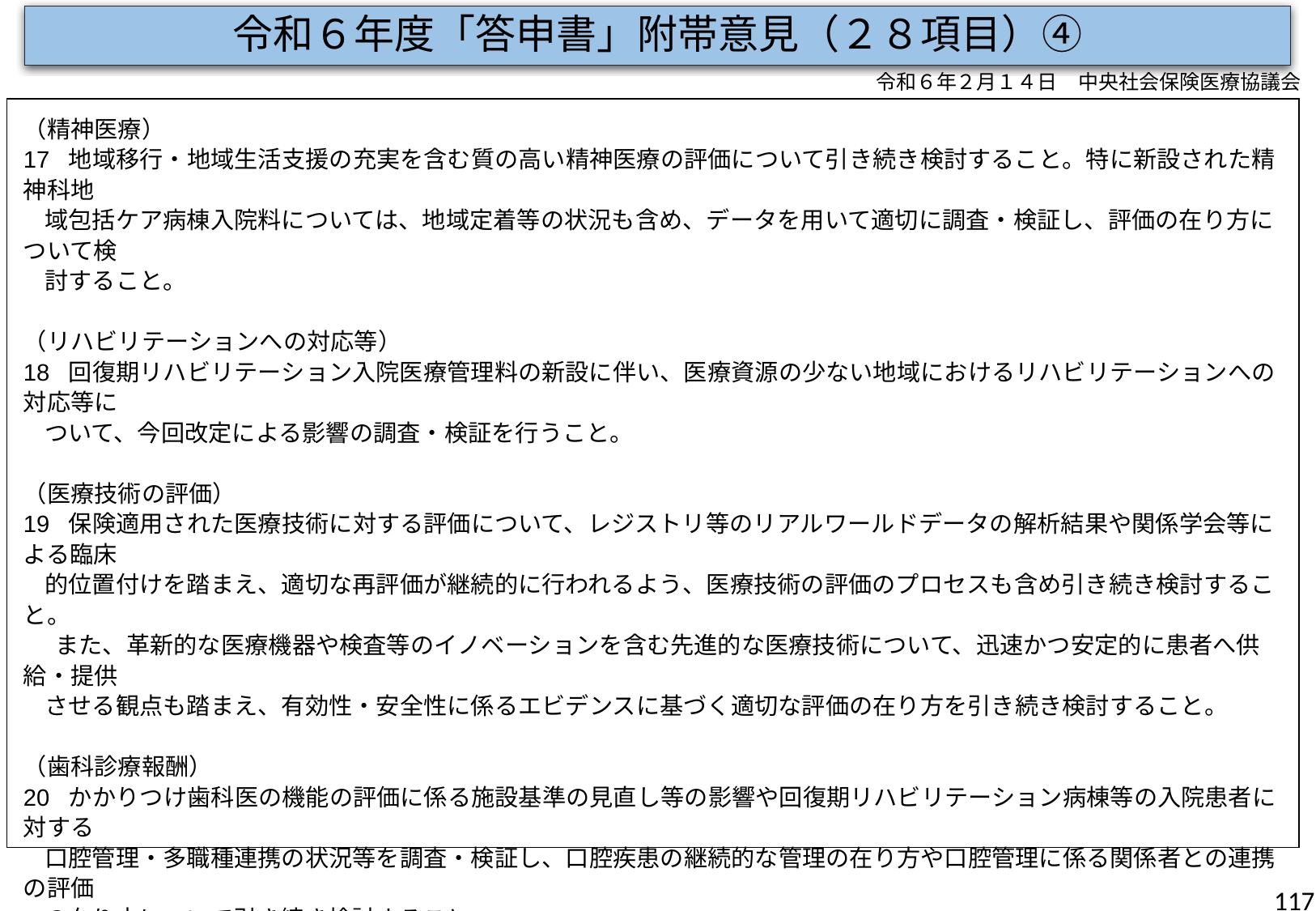

令和６年度「答申書」附帯意見（２８項目）④
令和６年２月１４日　中央社会保険医療協議会

（精神医療）
17  地域移行・地域生活支援の充実を含む質の高い精神医療の評価について引き続き検討すること。特に新設された精神科地
   域包括ケア病棟入院料については、地域定着等の状況も含め、データを用いて適切に調査・検証し、評価の在り方について検
   討すること。

（リハビリテーションへの対応等）
18  回復期リハビリテーション入院医療管理料の新設に伴い、医療資源の少ない地域におけるリハビリテーションへの対応等に
   ついて、今回改定による影響の調査・検証を行うこと。

（医療技術の評価）
19  保険適用された医療技術に対する評価について、レジストリ等のリアルワールドデータの解析結果や関係学会等による臨床
   的位置付けを踏まえ、適切な再評価が継続的に行われるよう、医療技術の評価のプロセスも含め引き続き検討すること。
     また、革新的な医療機器や検査等のイノベーションを含む先進的な医療技術について、迅速かつ安定的に患者へ供給・提供
   させる観点も踏まえ、有効性・安全性に係るエビデンスに基づく適切な評価の在り方を引き続き検討すること。

（歯科診療報酬）
20  かかりつけ歯科医の機能の評価に係る施設基準の見直し等の影響や回復期リハビリテーション病棟等の入院患者に対する
   口腔管理・多職種連携の状況等を調査・検証し、口腔疾患の継続的な管理の在り方や口腔管理に係る関係者との連携の評価
   の在り方について引き続き検討すること。

（調剤報酬）
21  調剤報酬に関しては、地域の医薬品供給拠点としての役割を担い、かかりつけ機能を発揮して地域医療に貢献する薬局の
   整備を進めるため、今回改定による影響の調査・検証を行うとともに、薬局・薬剤師業務の専門性をさらに高め、質の高い薬学
   的管理の提供への転換を推進するための調剤報酬の在り方について引き続き検討すること。
117